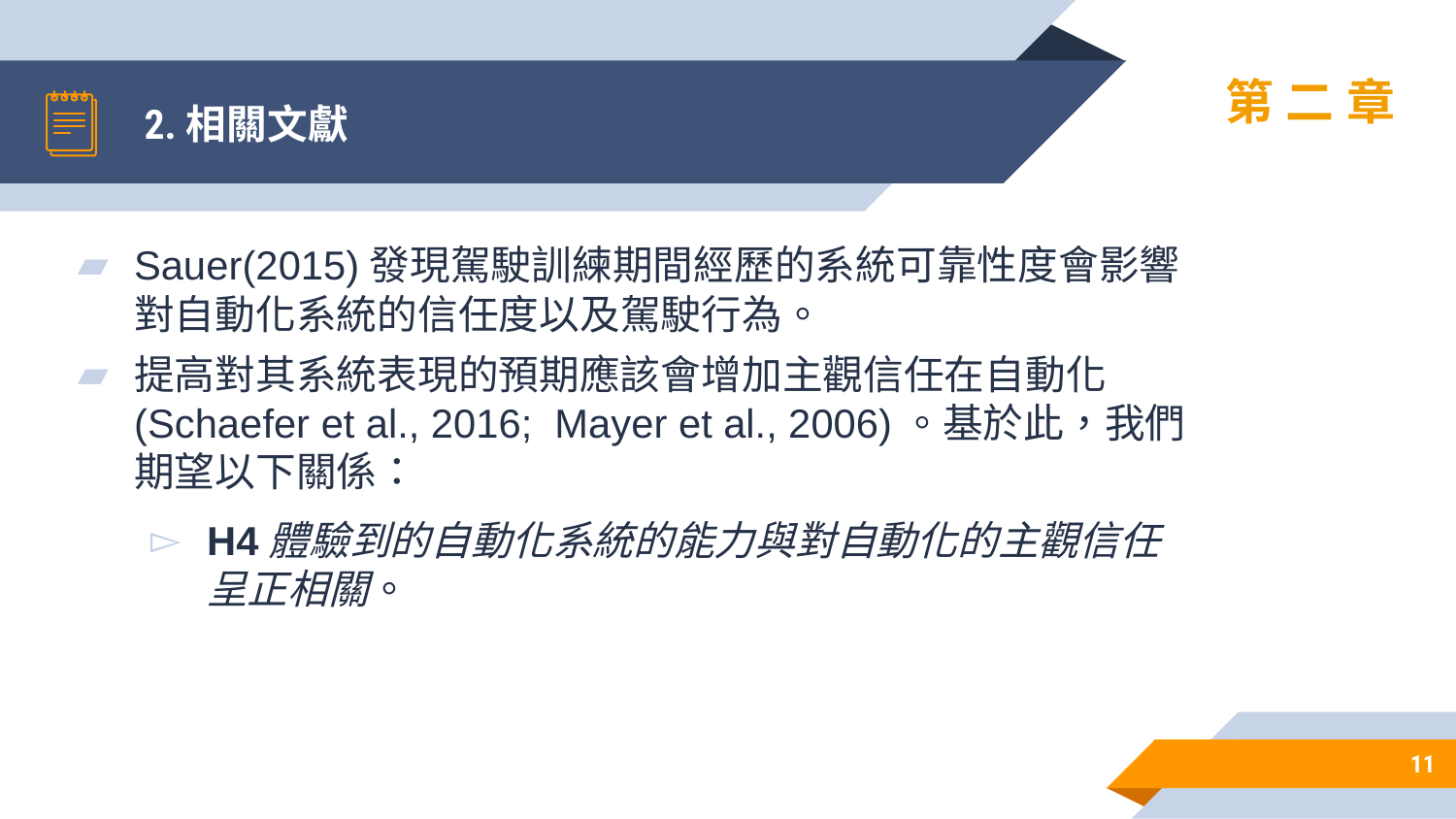

# 2.相關文獻
第二章

Sauer(2015)發現駕駛訓練期間經歷的系統可靠性度會影響對自動化系統的信任度以及駕駛行為。
提高對其系統表現的預期應該會增加主觀信任在自動化(Schaefer et al., 2016;  Mayer et al., 2006)。基於此，我們期望以下關係：
H4體驗到的自動化系統的能力與對自動化的主觀信任呈正相關。

11